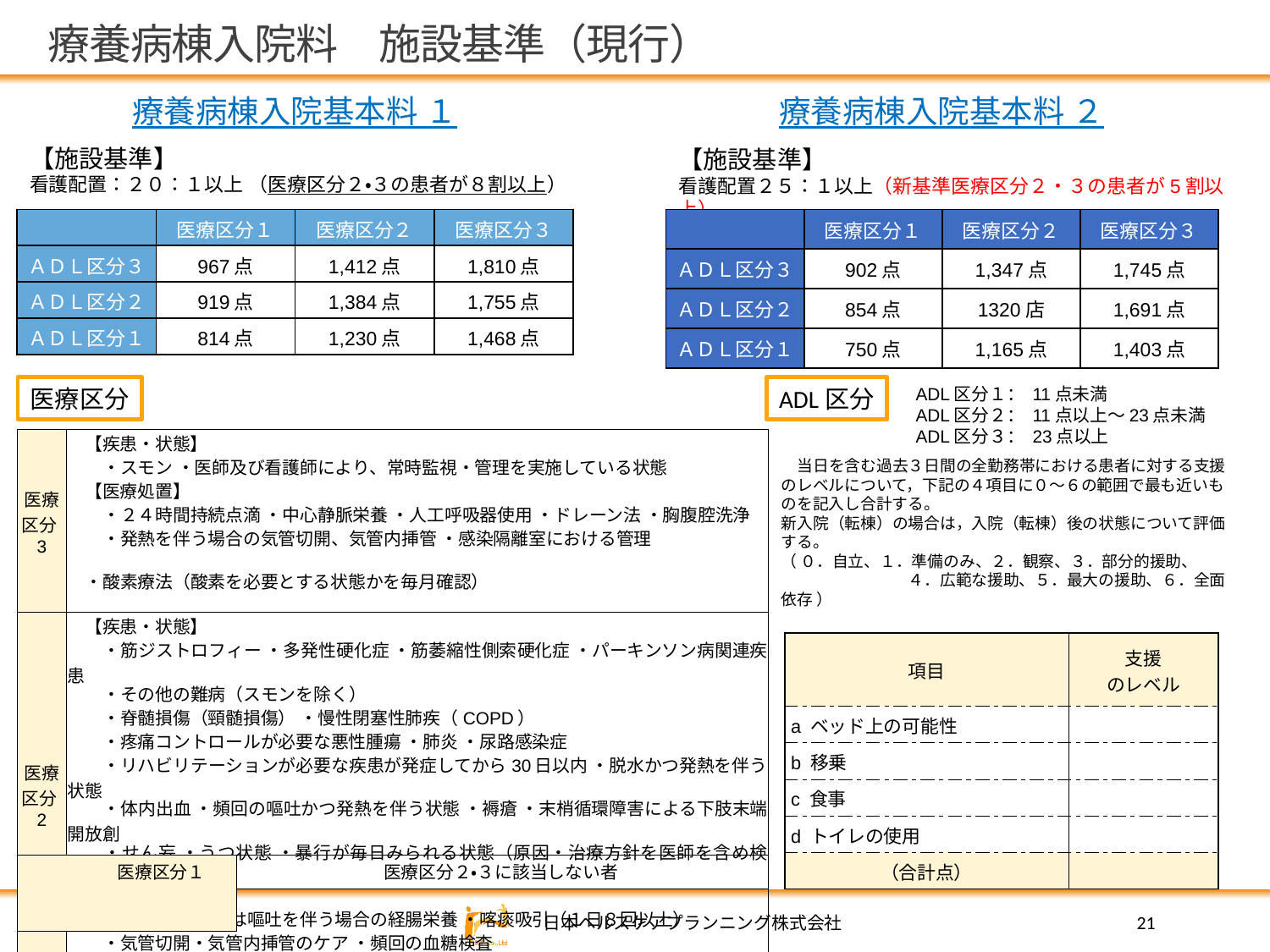

# 療養病棟入院料　施設基準（現行）
療養病棟入院基本料 １
療養病棟入院基本料 ２
【施設基準】
看護配置：２０：１以上 （医療区分２・３の患者が８割以上）
【施設基準】
看護配置２５：１以上（新基準医療区分２・３の患者が5割以上）
|  | 医療区分１ | 医療区分２ | 医療区分３ |
| --- | --- | --- | --- |
| ＡＤＬ区分３ | 967点 | 1,412点 | 1,810点 |
| ＡＤＬ区分２ | 919点 | 1,384点 | 1,755点 |
| ＡＤＬ区分１ | 814点 | 1,230点 | 1,468点 |
|  | 医療区分１ | 医療区分２ | 医療区分３ |
| --- | --- | --- | --- |
| ＡＤＬ区分３ | 902点 | 1,347点 | 1,745点 |
| ＡＤＬ区分２ | 854点 | 1320店 | 1,691点 |
| ＡＤＬ区分１ | 750点 | 1,165点 | 1,403点 |
ADL区分
ADL区分１： 11点未満
ADL区分２： 11点以上～23点未満
ADL区分３： 23点以上
医療区分
| 医療区分3 | 【疾患・状態】 |
| --- | --- |
|  | ・スモン ・医師及び看護師により、常時監視・管理を実施している状態 |
|  | 【医療処置】 |
|  | ・２４時間持続点滴 ・中心静脈栄養 ・人工呼吸器使用 ・ドレーン法 ・胸腹腔洗浄 |
|  | ・発熱を伴う場合の気管切開、気管内挿管 ・感染隔離室における管理 |
|  | ・酸素療法（酸素を必要とする状態かを毎月確認） |
| 医療区分2 | 【疾患・状態】 |
|  | ・筋ジストロフィー ・多発性硬化症 ・筋萎縮性側索硬化症 ・パーキンソン病関連疾患 |
|  | ・その他の難病（スモンを除く） |
|  | ・脊髄損傷（頸髄損傷） ・慢性閉塞性肺疾（COPD） |
|  | ・疼痛コントロールが必要な悪性腫瘍 ・肺炎 ・尿路感染症 |
|  | ・リハビリテーションが必要な疾患が発症してから30日以内 ・脱水かつ発熱を伴う状態 |
|  | ・体内出血 ・頻回の嘔吐かつ発熱を伴う状態 ・褥瘡 ・末梢循環障害による下肢末端開放創 |
|  | ・せん妄 ・うつ状態 ・暴行が毎日みられる状態（原因・治療方針を医師を含め検討） |
|  | 【医療処置】 |
|  | ・透析 ・発熱又は嘔吐を伴う場合の経腸栄養 ・喀痰吸引（１日８回以上） |
|  | ・気管切開・気管内挿管のケア ・頻回の血糖検査 |
|  | ・創傷（皮膚潰瘍 ・手術創 ・創傷処置） |
　当日を含む過去３日間の全勤務帯における患者に対する支援のレベルについて，下記の４項目に０～６の範囲で最も近いものを記入し合計する。
新入院（転棟）の場合は，入院（転棟）後の状態について評価する。
（ ０．自立、１．準備のみ、２．観察、３．部分的援助、
　　　　　　　　４．広範な援助、５．最大の援助、６．全面依存 ）
| 項目 | 支援 のレベル |
| --- | --- |
| a ベッド上の可能性 |  |
| b 移乗 |  |
| c 食事 |  |
| d トイレの使用 |  |
| （合計点） |  |
　　　　　医療区分１
医療区分２・３に該当しない者
21